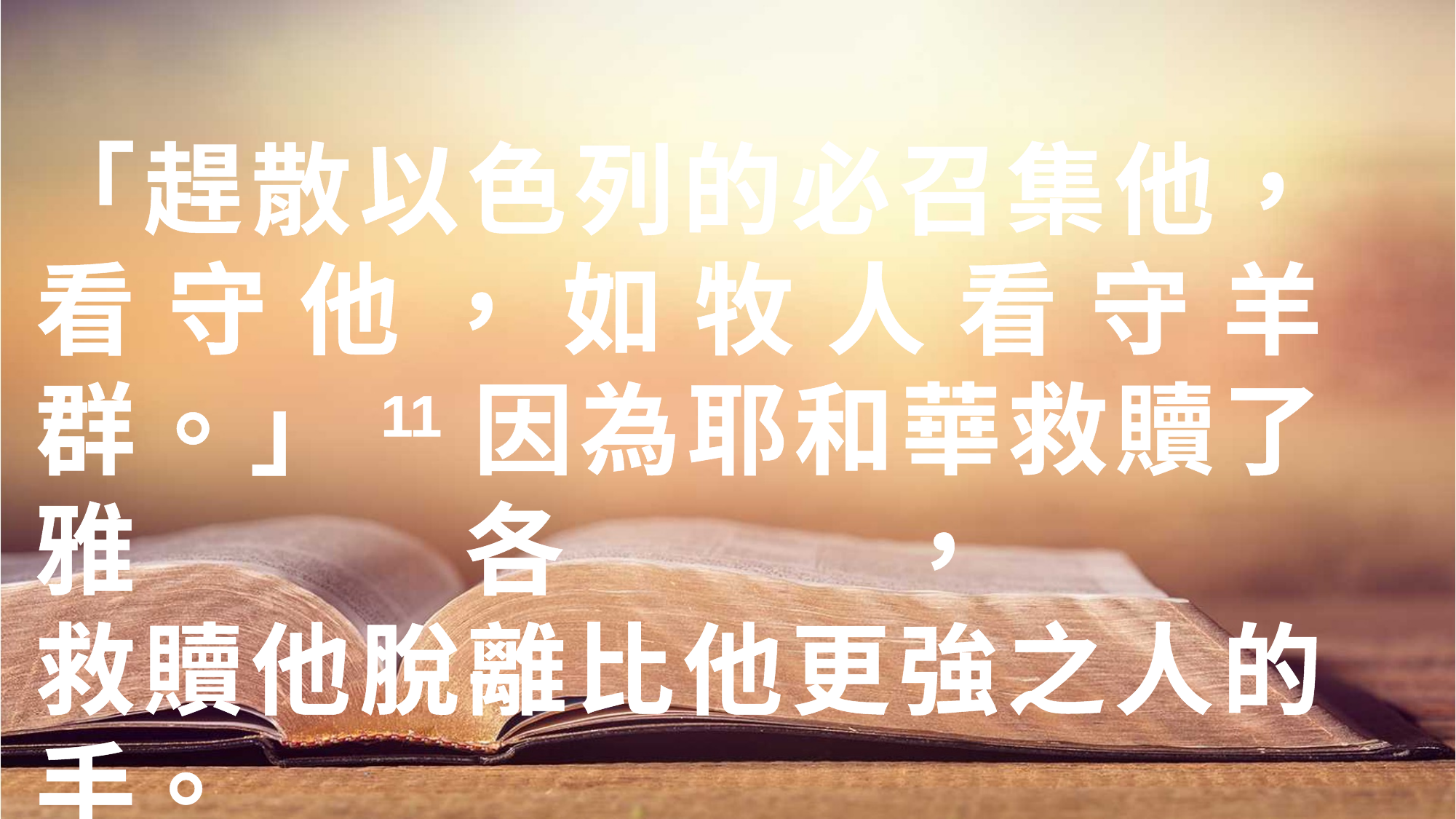

「趕散以色列的必召集他，看守他，如牧人看守羊群。」11因為耶和華救贖了雅各，
救贖他脫離比他更強之人的手。